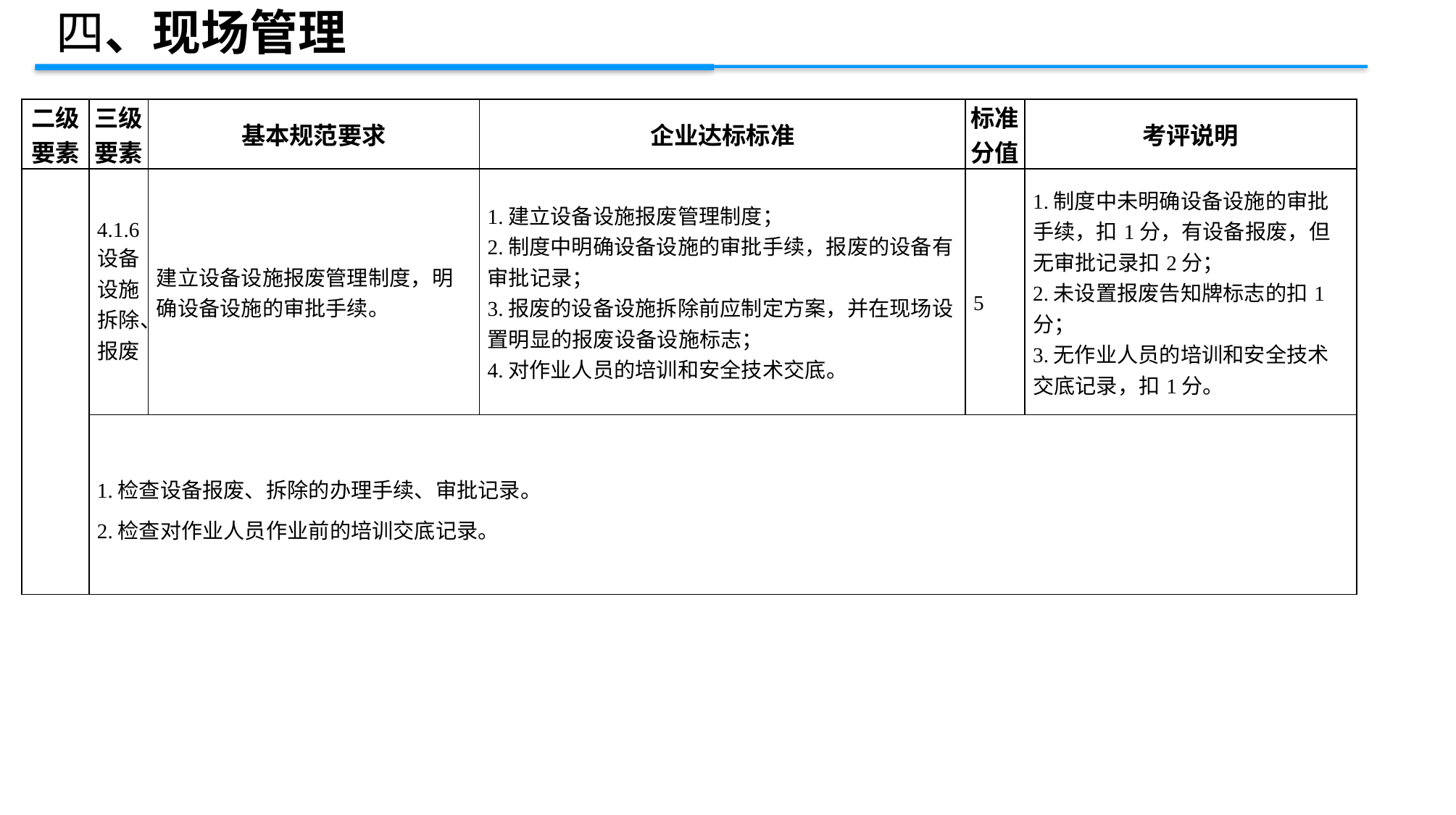

四、现场管理

| 二级 要素 | 三级 要素 | 基本规范要求 | 企业达标标准 | 标准 分值 | 考评说明 |
| --- | --- | --- | --- | --- | --- |
|  | 4.1.6设备设施拆除、报废 | 建立设备设施报废管理制度，明确设备设施的审批手续。 | 1.建立设备设施报废管理制度； 2.制度中明确设备设施的审批手续，报废的设备有审批记录； 3.报废的设备设施拆除前应制定方案，并在现场设置明显的报废设备设施标志； 4.对作业人员的培训和安全技术交底。 | 5 | 1.制度中未明确设备设施的审批手续，扣1分，有设备报废，但无审批记录扣2分； 2.未设置报废告知牌标志的扣1分； 3.无作业人员的培训和安全技术交底记录，扣1分。 |
|  | 1.检查设备报废、拆除的办理手续、审批记录。 2.检查对作业人员作业前的培训交底记录。 |  |  |  |  |